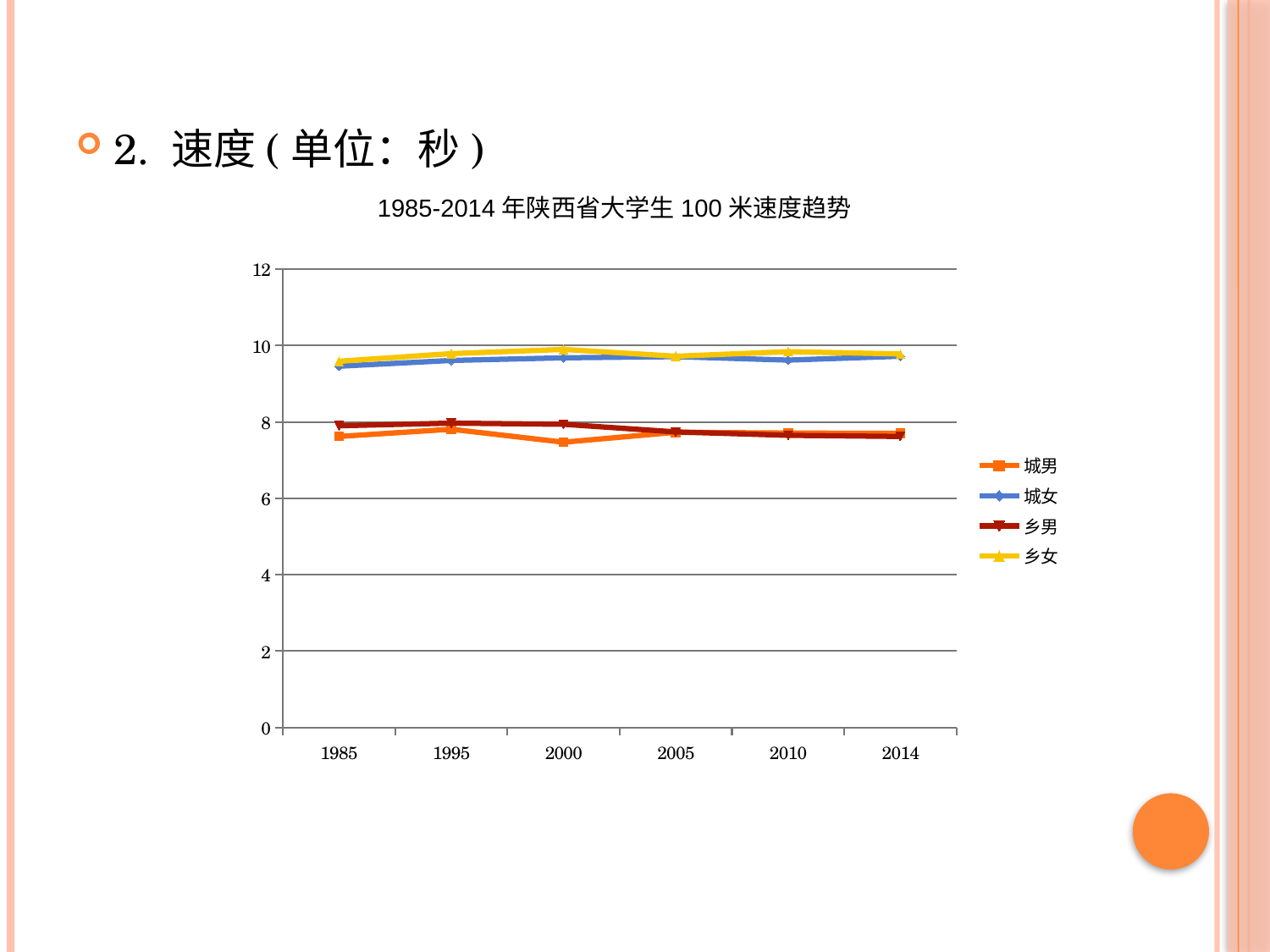

2. 速度(单位：秒)
1985-2014年陕西省大学生100米速度趋势

### Chart

| Category | 城男 | 城女 | 乡男 | 乡女 |
|---|---|---|---|---|
| 1985 | 7.62 | 9.46 | 7.9 | 9.59 |
| 1995 | 7.81 | 9.61 | 7.97 | 9.79 |
| 2000 | 7.47 | 9.68 | 7.94 | 9.9 |
| 2005 | 7.73 | 9.71 | 7.74 | 9.72 |
| 2010 | 7.71 | 9.62 | 7.65 | 9.84 |
| 2014 | 7.7 | 9.72 | 7.62 | 9.78 |